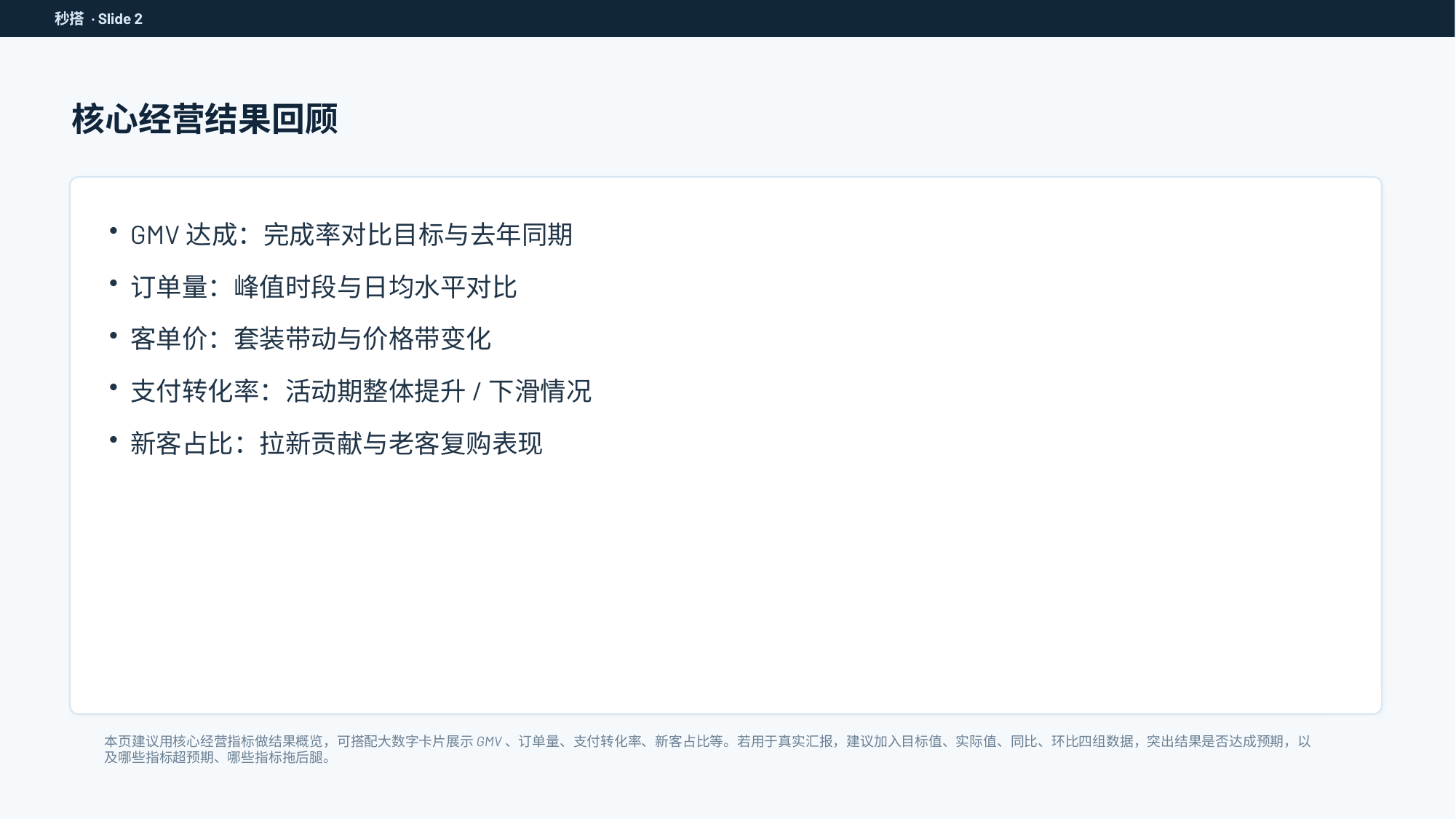

秒搭 · Slide 2
核心经营结果回顾

GMV达成：完成率对比目标与去年同期
订单量：峰值时段与日均水平对比
客单价：套装带动与价格带变化
支付转化率：活动期整体提升/下滑情况
新客占比：拉新贡献与老客复购表现
本页建议用核心经营指标做结果概览，可搭配大数字卡片展示GMV、订单量、支付转化率、新客占比等。若用于真实汇报，建议加入目标值、实际值、同比、环比四组数据，突出结果是否达成预期，以及哪些指标超预期、哪些指标拖后腿。